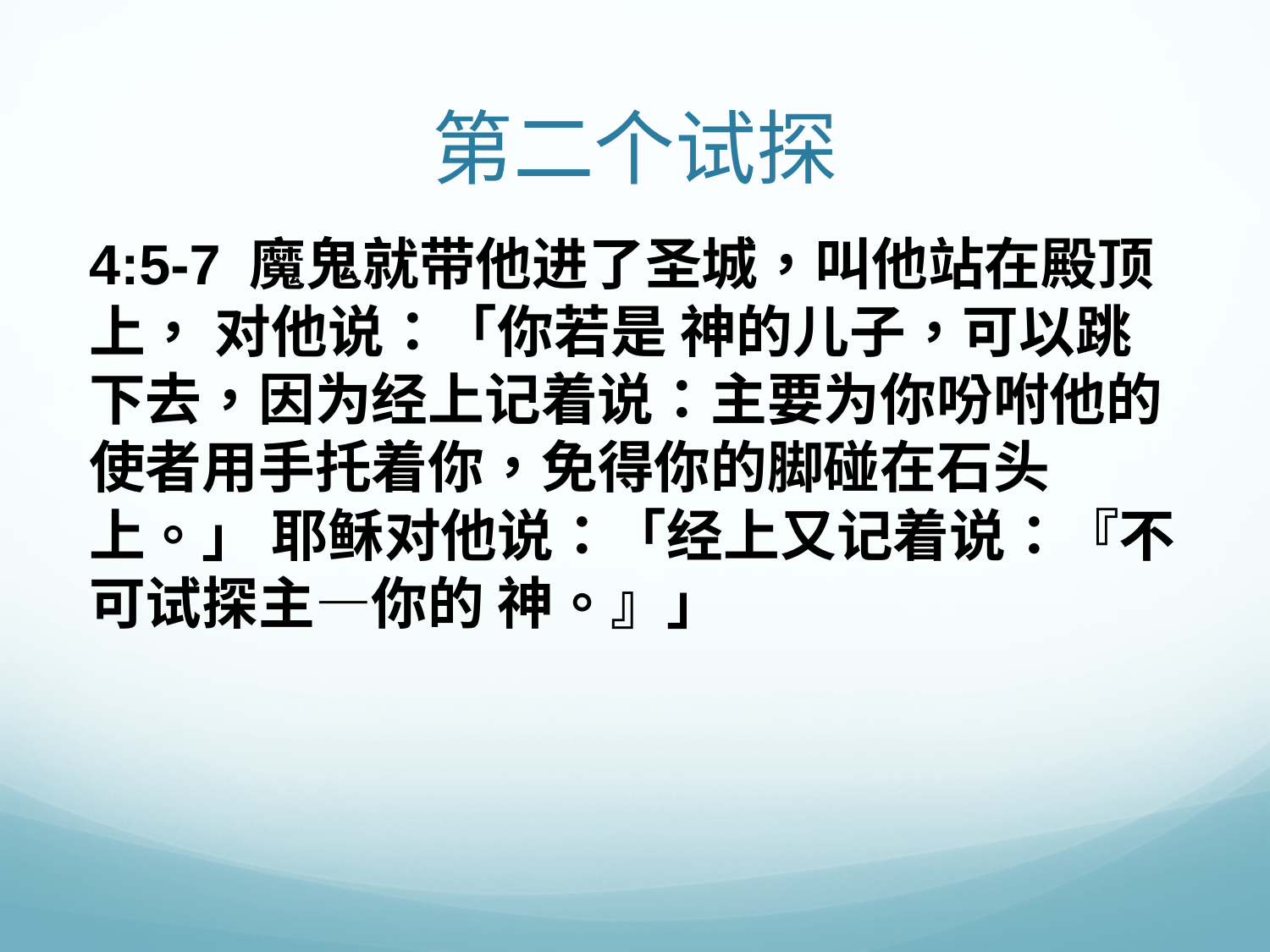

# 第二个试探
4:5-7 魔鬼就带他进了圣城，叫他站在殿顶上， 对他说：「你若是 神的儿子，可以跳下去，因为经上记着说：主要为你吩咐他的使者用手托着你，免得你的脚碰在石头上。」 耶稣对他说：「经上又记着说：『不可试探主―你的 神。』」